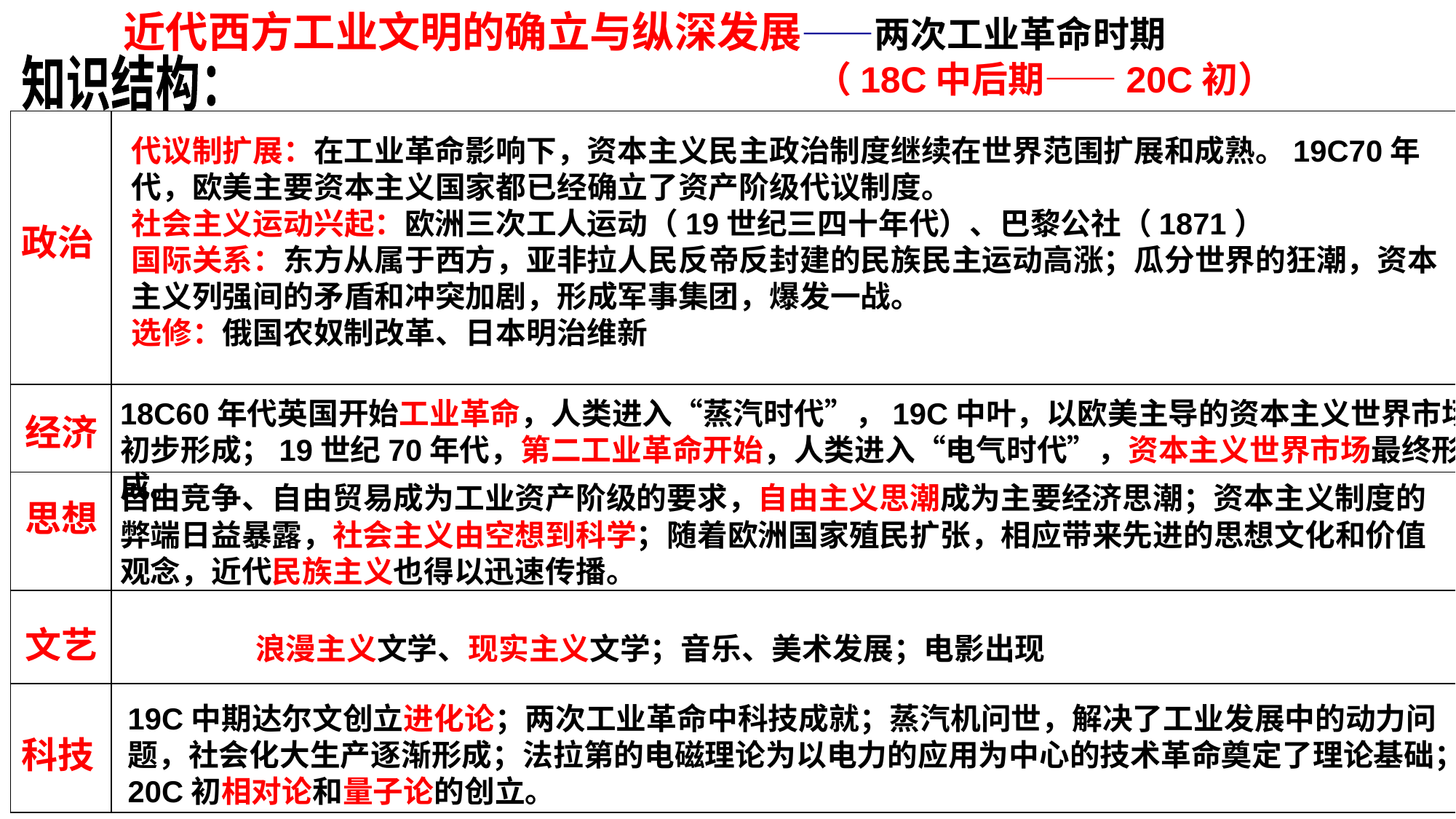

近代西方工业文明的确立与纵深发展——两次工业革命时期
（18C中后期——20C初）
知识结构：
|  |  |  |
| --- | --- | --- |
|  |  |  |
|  |  |  |
|  |  |  |
|  |  |  |
代议制扩展：在工业革命影响下，资本主义民主政治制度继续在世界范围扩展和成熟。19C70年代，欧美主要资本主义国家都已经确立了资产阶级代议制度。
社会主义运动兴起：欧洲三次工人运动（19世纪三四十年代）、巴黎公社（1871）
国际关系：东方从属于西方，亚非拉人民反帝反封建的民族民主运动高涨；瓜分世界的狂潮，资本主义列强间的矛盾和冲突加剧，形成军事集团，爆发一战。
选修：俄国农奴制改革、日本明治维新
政治

18C60年代英国开始工业革命，人类进入“蒸汽时代”，19C中叶，以欧美主导的资本主义世界市场初步形成；19世纪70年代，第二工业革命开始，人类进入“电气时代”，资本主义世界市场最终形成。
经济
自由竞争、自由贸易成为工业资产阶级的要求，自由主义思潮成为主要经济思潮；资本主义制度的弊端日益暴露，社会主义由空想到科学；随着欧洲国家殖民扩张，相应带来先进的思想文化和价值观念，近代民族主义也得以迅速传播。
思想
文艺
浪漫主义文学、现实主义文学；音乐、美术发展；电影出现
19C中期达尔文创立进化论；两次工业革命中科技成就；蒸汽机问世，解决了工业发展中的动力问题，社会化大生产逐渐形成；法拉第的电磁理论为以电力的应用为中心的技术革命奠定了理论基础；20C初相对论和量子论的创立。
科技